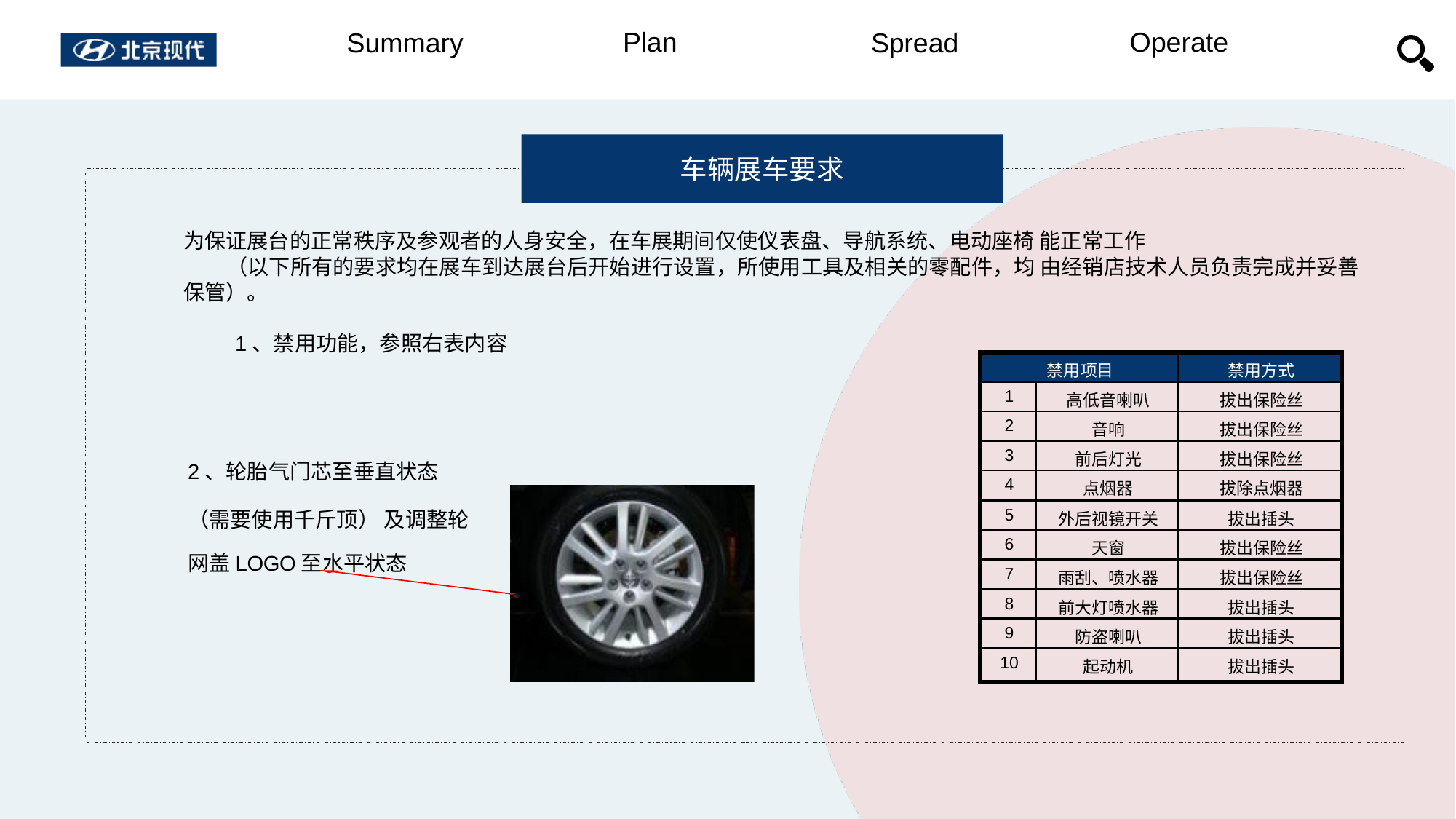

车辆展车要求

为保证展台的正常秩序及参观者的人身安全，在车展期间仅使仪表盘、导航系统、电动座椅 能正常工作
（以下所有的要求均在展车到达展台后开始进行设置，所使用工具及相关的零配件，均 由经销店技术人员负责完成并妥善保管）。

1、禁用功能，参照右表内容
2、轮胎气门芯至垂直状态
（需要使用千斤顶） 及调整轮 网盖LOGO至水平状态

| 禁用项目 |  | 禁用方式 |
| --- | --- | --- |
| 1 | 高低音喇叭 | 拔出保险丝 |
| 2 | 音响 | 拔出保险丝 |
| 3 | 前后灯光 | 拔出保险丝 |
| 4 | 点烟器 | 拔除点烟器 |
| 5 | 外后视镜开关 | 拔出插头 |
| 6 | 天窗 | 拔出保险丝 |
| 7 | 雨刮、喷水器 | 拔出保险丝 |
| 8 | 前大灯喷水器 | 拔出插头 |
| 9 | 防盗喇叭 | 拔出插头 |
| 10 | 起动机 | 拔出插头 |